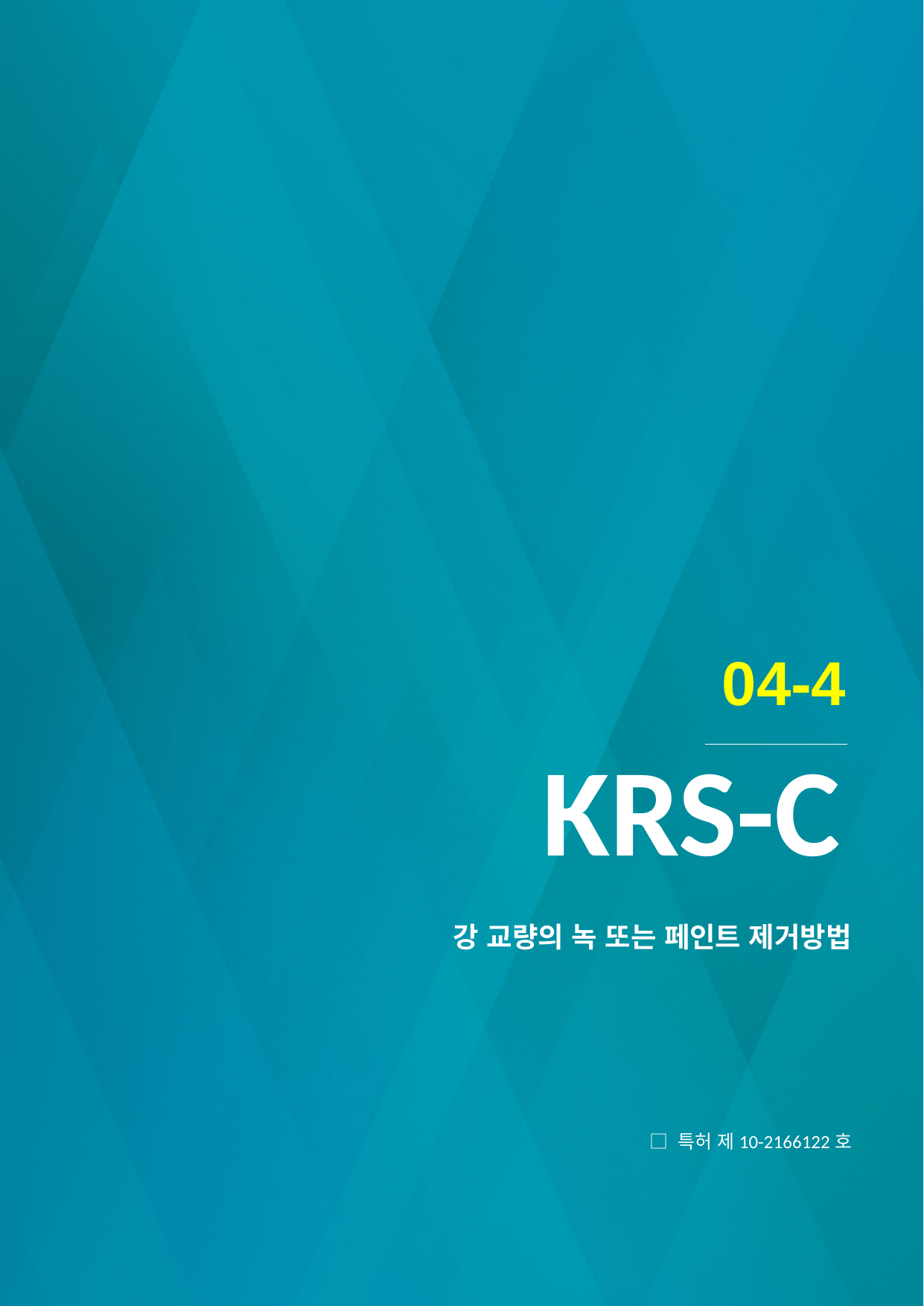

KRS-C
04-4
강 교량의 녹 또는 페인트 제거방법

□ 특허 제10-2166122호